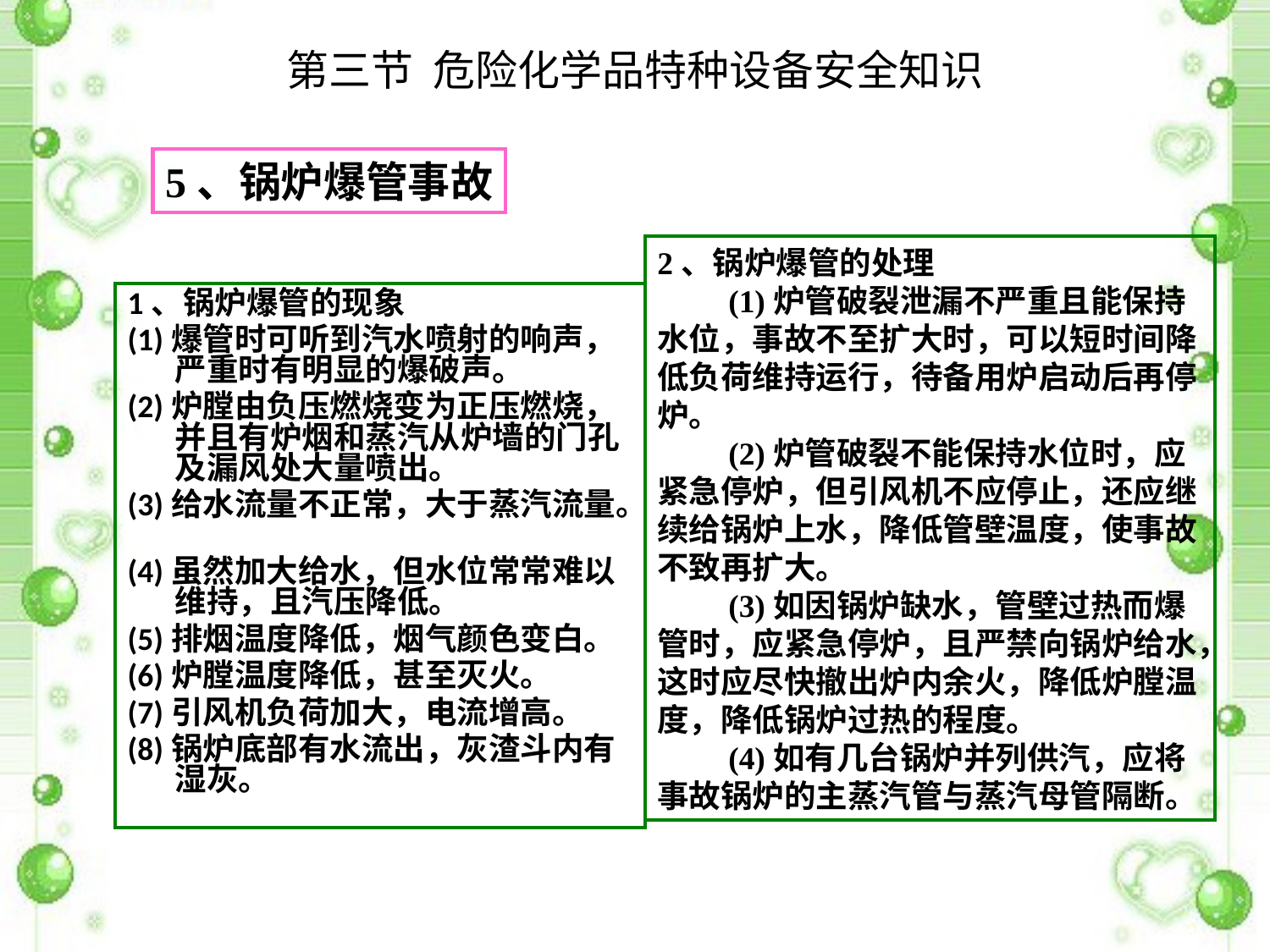

# 第三节  危险化学品特种设备安全知识
5、锅炉爆管事故
2、锅炉爆管的处理
　　(1)炉管破裂泄漏不严重且能保持水位，事故不至扩大时，可以短时间降低负荷维持运行，待备用炉启动后再停炉。
　　(2)炉管破裂不能保持水位时，应紧急停炉，但引风机不应停止，还应继续给锅炉上水，降低管壁温度，使事故不致再扩大。
　　(3)如因锅炉缺水，管壁过热而爆管时，应紧急停炉，且严禁向锅炉给水，这时应尽快撤出炉内余火，降低炉膛温度，降低锅炉过热的程度。
　　(4)如有几台锅炉并列供汽，应将事故锅炉的主蒸汽管与蒸汽母管隔断。
1、锅炉爆管的现象
(1)爆管时可听到汽水喷射的响声，严重时有明显的爆破声。
(2)炉膛由负压燃烧变为正压燃烧，并且有炉烟和蒸汽从炉墙的门孔及漏风处大量喷出。
(3)给水流量不正常，大于蒸汽流量。
(4)虽然加大给水，但水位常常难以维持，且汽压降低。
(5)排烟温度降低，烟气颜色变白。
(6)炉膛温度降低，甚至灭火。
(7)引风机负荷加大，电流增高。
(8)锅炉底部有水流出，灰渣斗内有湿灰。